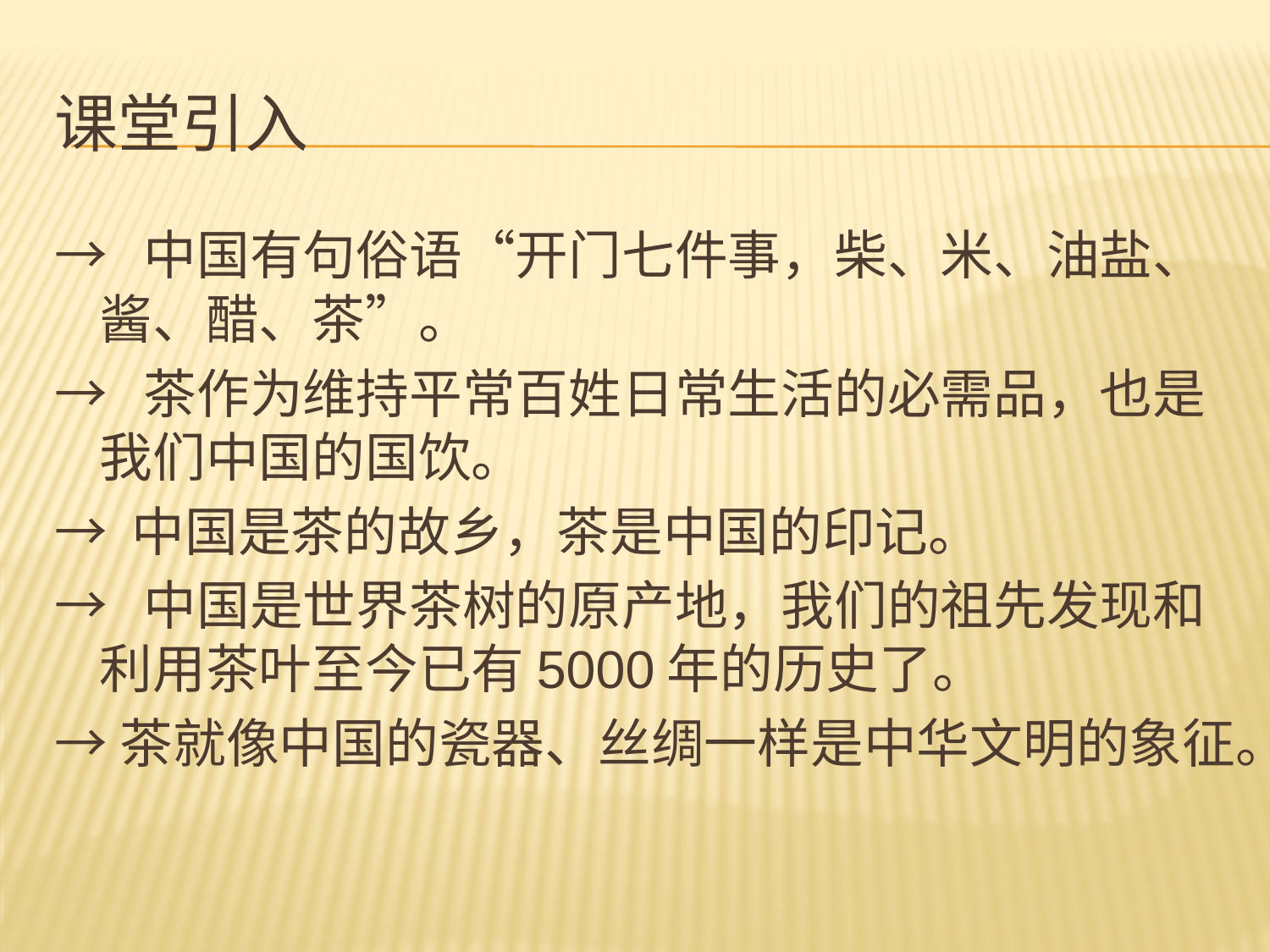

# 课堂引入
→  中国有句俗语“开门七件事，柴、米、油盐、酱、醋、茶”。
→  茶作为维持平常百姓日常生活的必需品，也是我们中国的国饮。
→ 中国是茶的故乡，茶是中国的印记。
→  中国是世界茶树的原产地，我们的祖先发现和利用茶叶至今已有5000年的历史了。
→茶就像中国的瓷器、丝绸一样是中华文明的象征。